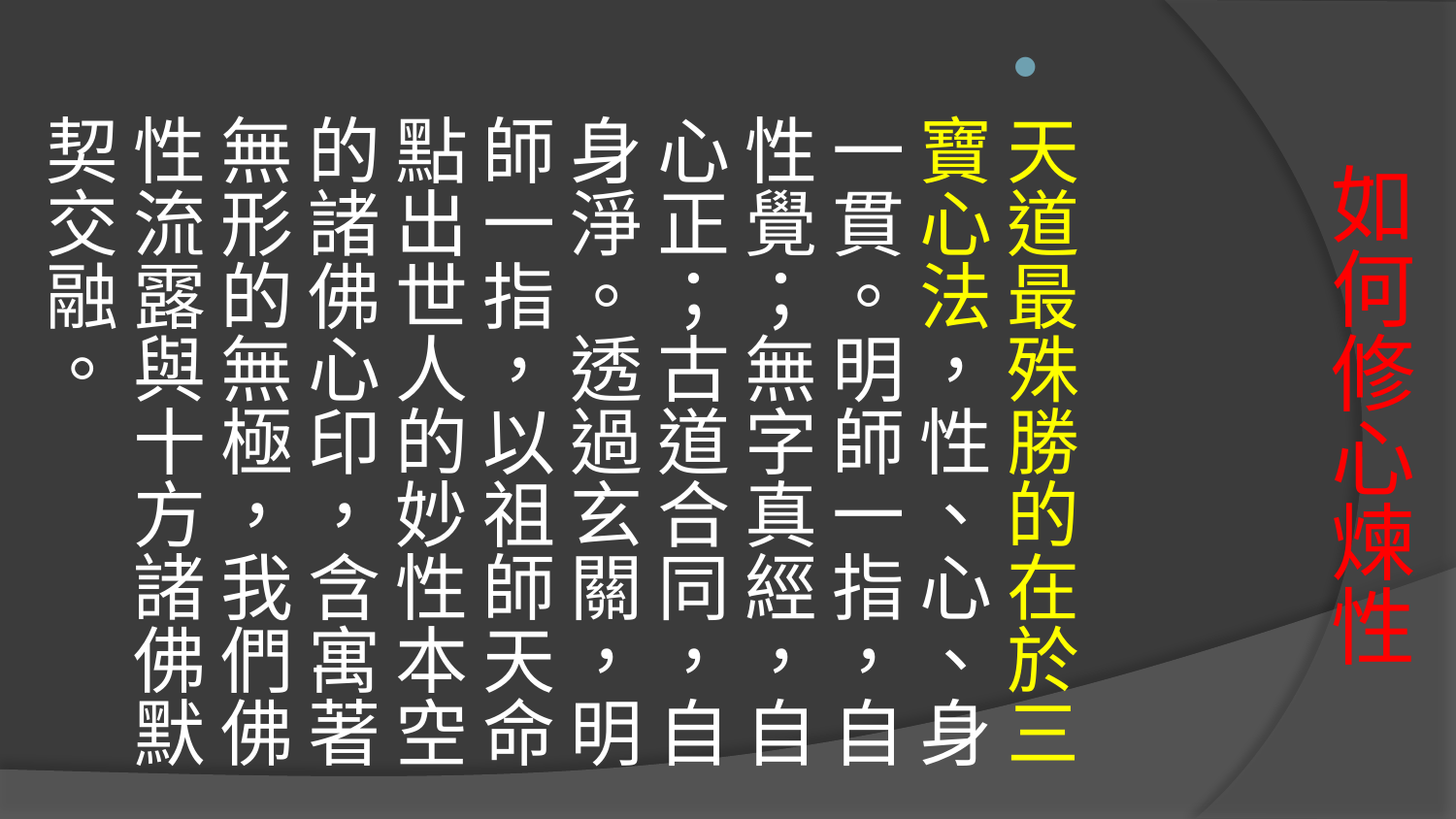

天道最殊勝的在於三寶心法，性、心、身一貫。明師一指，自性覺；無字真經，自心正；古道合同，自身淨。透過玄關，明師一指，以祖師天命點出世人的妙性本空的諸佛心印，含寓著無形的無極，我們佛性流露與十方諸佛默契交融。
# 如何修心煉性